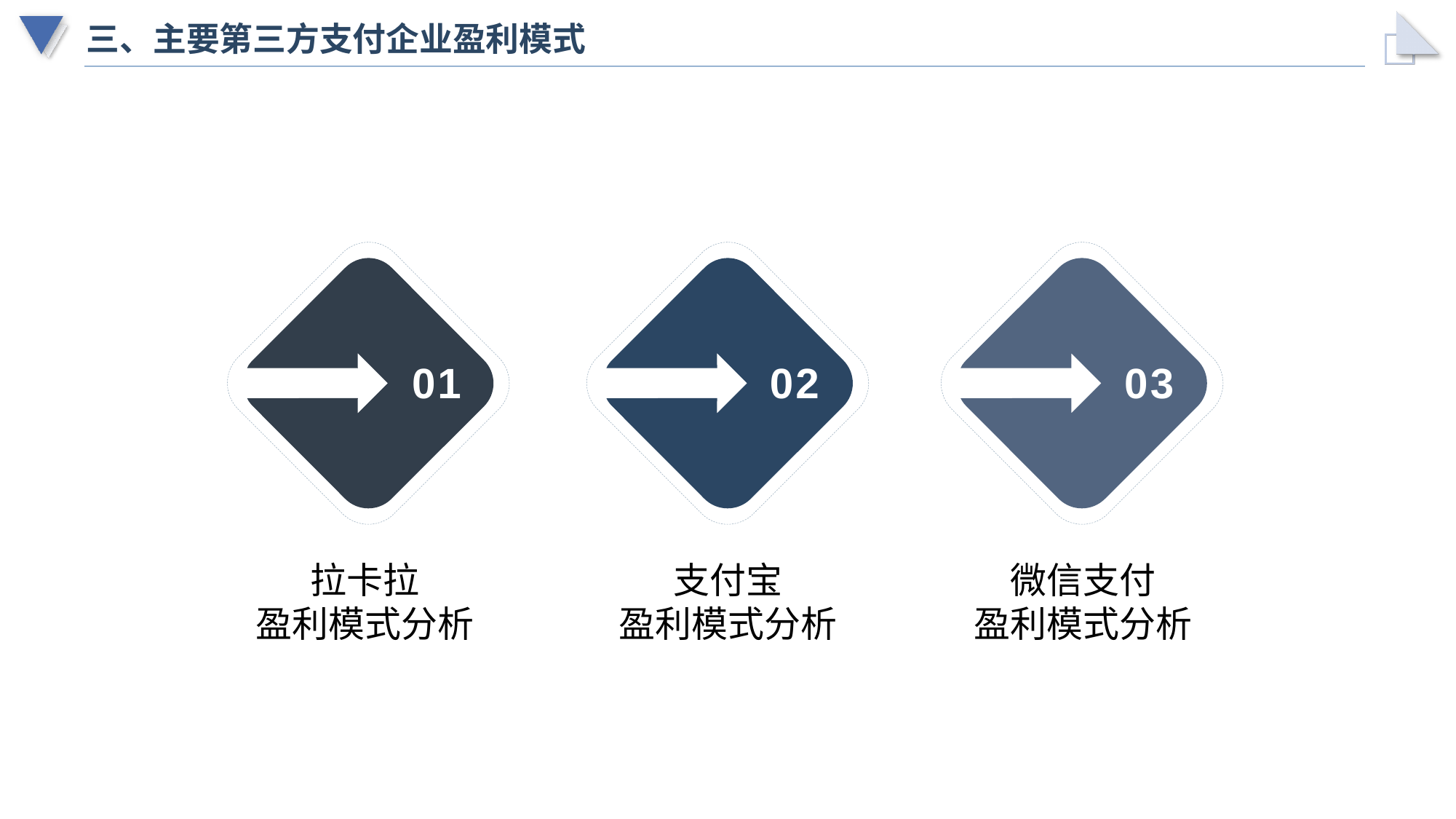

# 三、主要第三方支付企业盈利模式

01
02
03
拉卡拉
盈利模式分析
支付宝
盈利模式分析
微信支付
盈利模式分析